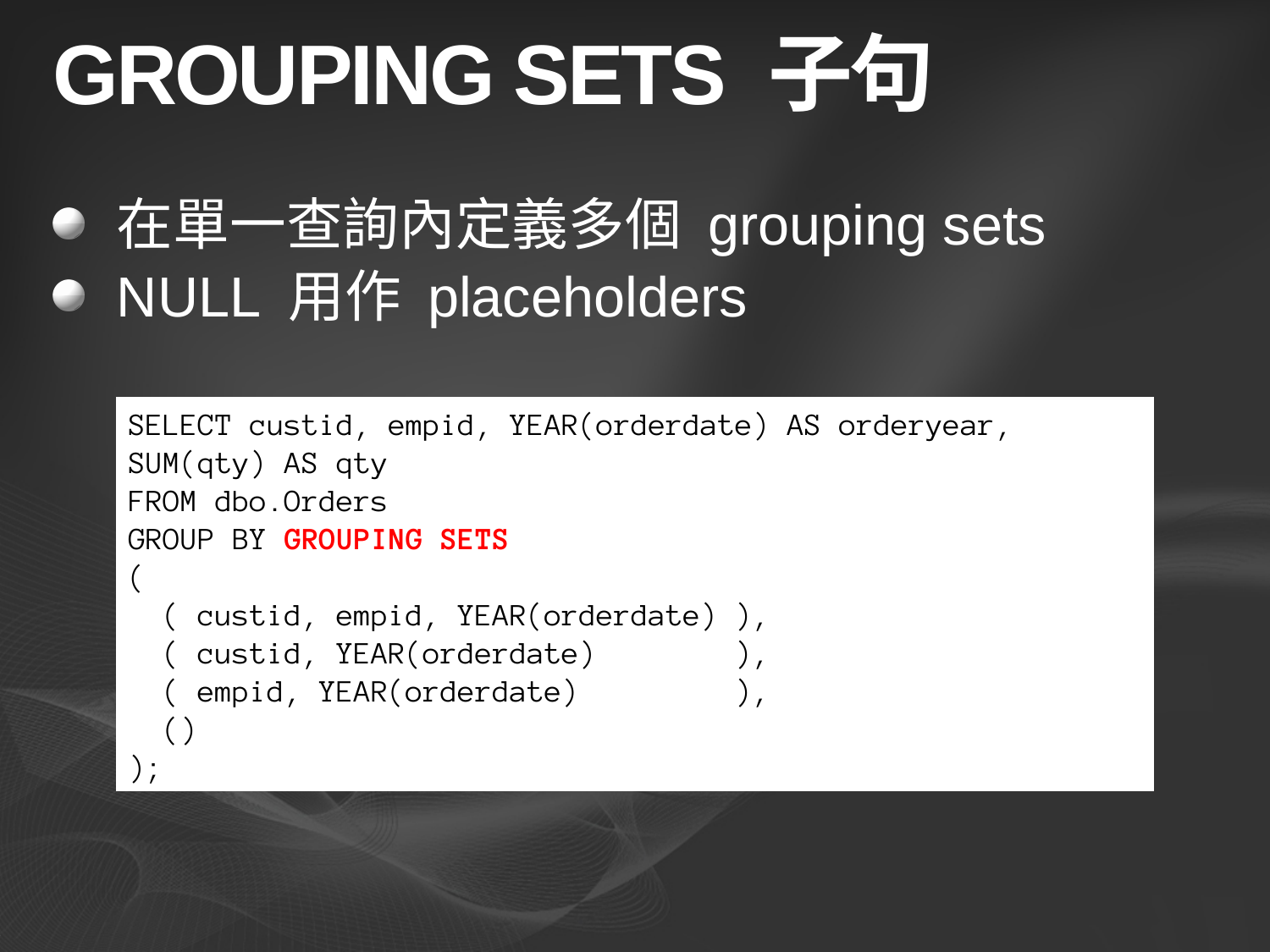

# GROUPING SETS 子句
在單一查詢內定義多個 grouping sets
NULL 用作 placeholders
SELECT custid, empid, YEAR(orderdate) AS orderyear, SUM(qty) AS qty
FROM dbo.Orders
GROUP BY GROUPING SETS
(
  ( custid, empid, YEAR(orderdate) ),
  ( custid, YEAR(orderdate)        ),
  ( empid, YEAR(orderdate)         ),
  ()
);